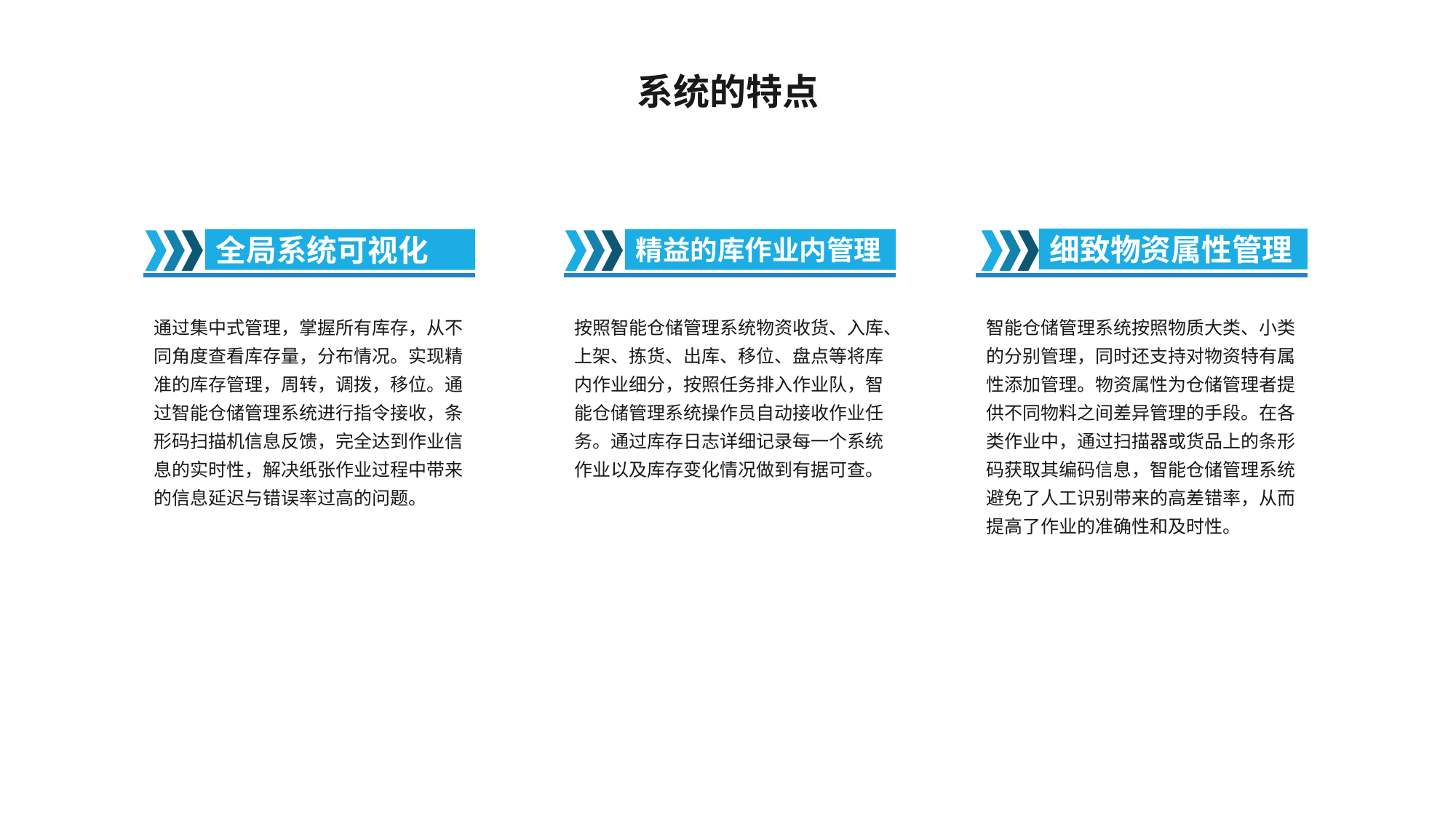

系统的特点
细致物资属性管理
全局系统可视化
精益的库作业内管理

通过集中式管理，掌握所有库存，从不同角度查看库存量，分布情况。实现精准的库存管理，周转，调拨，移位。通过智能仓储管理系统进行指令接收，条形码扫描机信息反馈，完全达到作业信息的实时性，解决纸张作业过程中带来的信息延迟与错误率过高的问题。
按照智能仓储管理系统物资收货、入库、上架、拣货、出库、移位、盘点等将库内作业细分，按照任务排入作业队，智能仓储管理系统操作员自动接收作业任务。通过库存日志详细记录每一个系统作业以及库存变化情况做到有据可查。
智能仓储管理系统按照物质大类、小类的分别管理，同时还支持对物资特有属性添加管理。物资属性为仓储管理者提供不同物料之间差异管理的手段。在各类作业中，通过扫描器或货品上的条形码获取其编码信息，智能仓储管理系统避免了人工识别带来的高差错率，从而提高了作业的准确性和及时性。